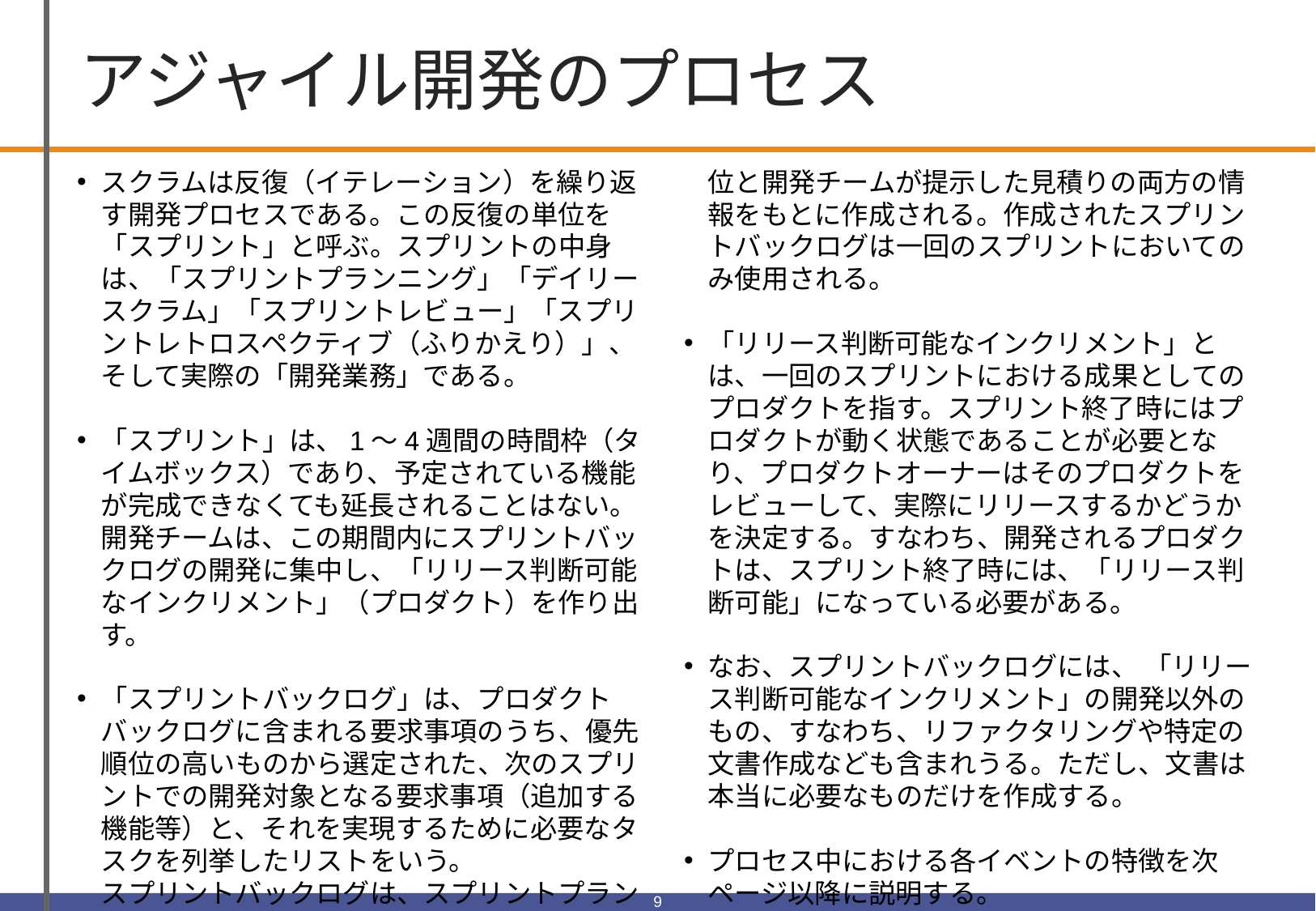

# アジャイル開発のプロセス
スクラムは反復（イテレーション）を繰り返す開発プロセスである。この反復の単位を「スプリント」と呼ぶ。スプリントの中身は、「スプリントプランニング」「デイリースクラム」「スプリントレビュー」「スプリントレトロスペクティブ（ふりかえり）」、そして実際の「開発業務」である。

「スプリント」は、1～4週間の時間枠（タイムボックス）であり、予定されている機能が完成できなくても延長されることはない。開発チームは、この期間内にスプリントバックログの開発に集中し、「リリース判断可能なインクリメント」（プロダクト）を作り出す。

「スプリントバックログ」は、プロダクトバックログに含まれる要求事項のうち、優先順位の高いものから選定された、次のスプリントでの開発対象となる要求事項（追加する機能等）と、それを実現するために必要なタスクを列挙したリストをいう。
スプリントバックログは、スプリントプランニングでプロダクトオーナーの決めた優先順位と開発チームが提示した見積りの両方の情報をもとに作成される。作成されたスプリントバックログは一回のスプリントにおいてのみ使用される。

「リリース判断可能なインクリメント」とは、一回のスプリントにおける成果としてのプロダクトを指す。スプリント終了時にはプロダクトが動く状態であることが必要となり、プロダクトオーナーはそのプロダクトをレビューして、実際にリリースするかどうかを決定する。すなわち、開発されるプロダクトは、スプリント終了時には、「リリース判断可能」になっている必要がある。

なお、スプリントバックログには、 「リリース判断可能なインクリメント」の開発以外のもの、すなわち、リファクタリングや特定の文書作成なども含まれうる。ただし、文書は本当に必要なものだけを作成する。

プロセス中における各イベントの特徴を次ページ以降に説明する。

9